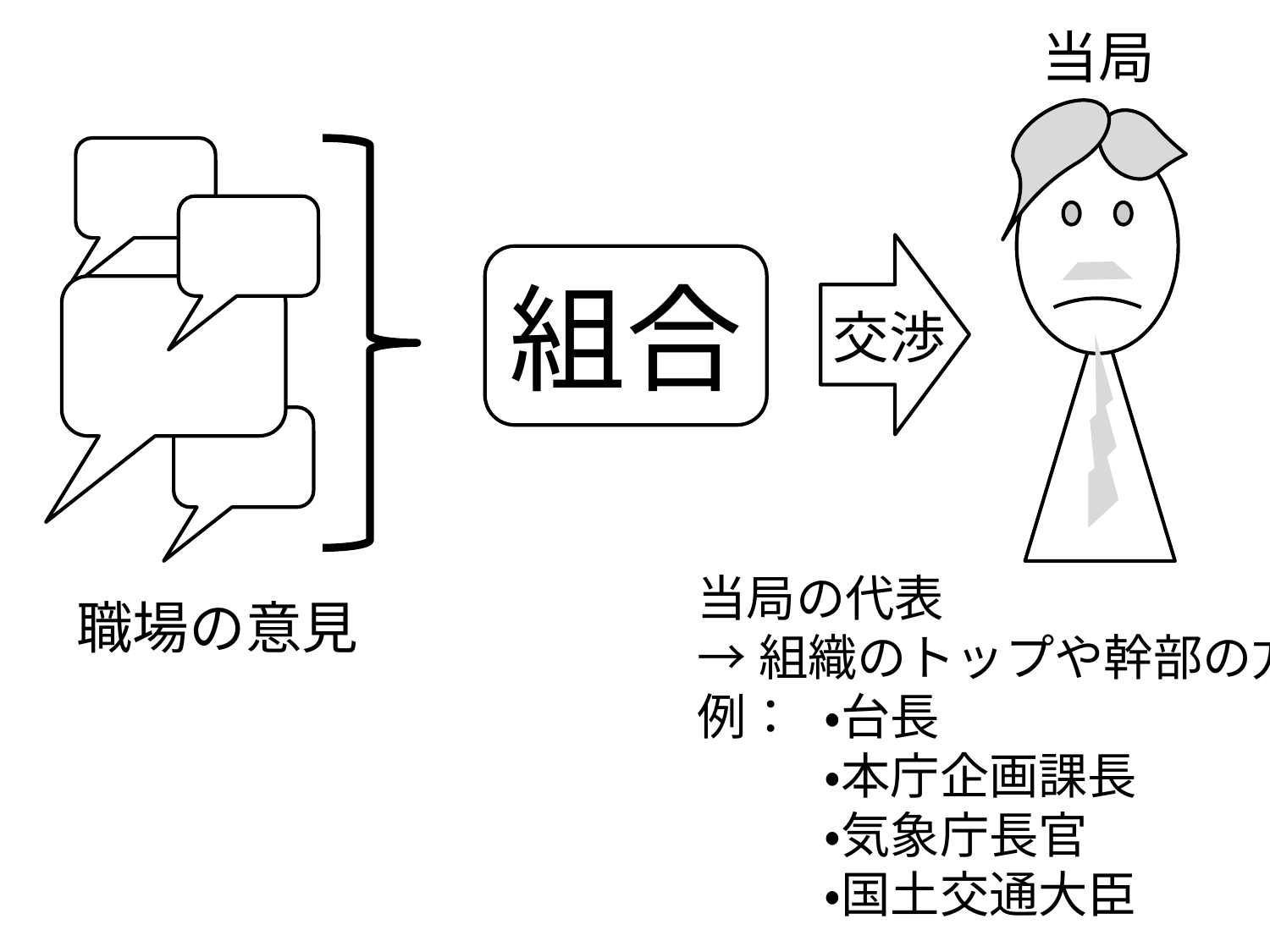

当局

交渉
組合

当局の代表
→組織のトップや幹部の方
例：	・台長
	・本庁企画課長
	・気象庁長官
	・国土交通大臣
職場の意見